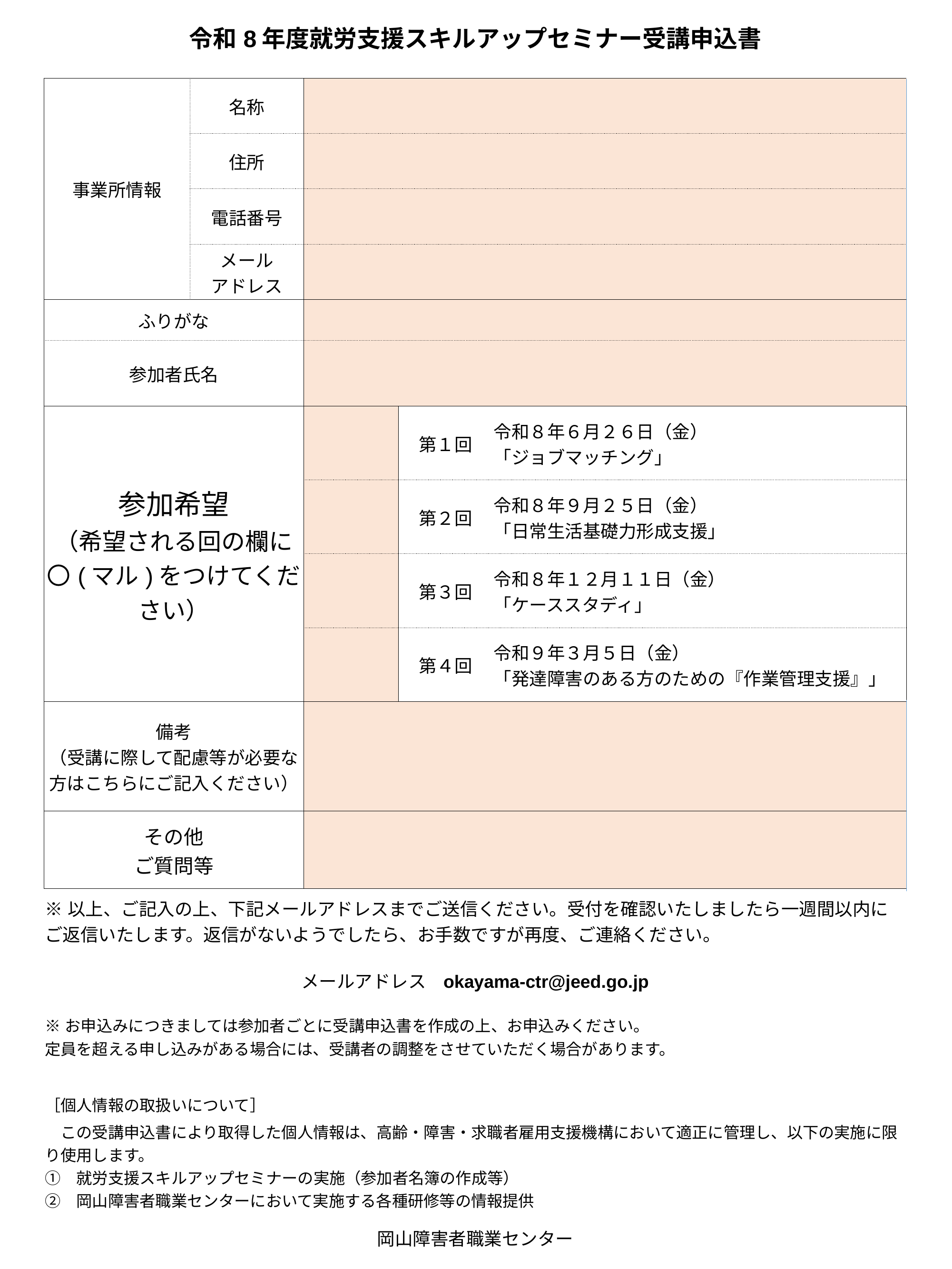

| 令和8年度就労支援スキルアップセミナー受講申込書 |  |  |  |  |  |  |  |
| --- | --- | --- | --- | --- | --- | --- | --- |
|  |  |  |  |  |  |  |  |
| 事業所情報 | 名称 |  |  |  |  |  |  |
|  | 住所 |  |  |  |  |  |  |
|  | 電話番号 |  |  |  |  |  |  |
|  | メール アドレス |  |  |  |  |  |  |
| ふりがな |  |  |  |  |  |  |  |
| 参加者氏名 |  |  |  |  |  |  |  |
| 参加希望 （希望される回の欄に〇(マル)をつけてください） |  |  | 第１回 | 令和８年６月２６日（金） 「ジョブマッチング」 |  |  |  |
|  |  |  | 第２回 | 令和８年９月２５日（金） 「日常生活基礎力形成支援」 |  |  |  |
|  |  |  | 第３回 | 令和８年１２月１１日（金）　　　　　　　　　「ケーススタディ」 |  |  |  |
|  |  |  | 第４回 | 令和９年３月５日（金） 「発達障害のある方のための『作業管理支援』」 |  |  |  |
| 備考 （受講に際して配慮等が必要な方はこちらにご記入ください） |  |  |  |  |  |  |  |
| その他 ご質問等 |  |  |  |  |  |  |  |
| ※以上、ご記入の上、下記メールアドレスまでご送信ください。受付を確認いたしましたら一週間以内にご返信いたします。返信がないようでしたら、お手数ですが再度、ご連絡ください。 |  |  |  |  |  |  |  |
| メールアドレス okayama-ctr@jeed.go.jp |  |  |  |  |  |  |  |
| ※お申込みにつきましては参加者ごとに受講申込書を作成の上、お申込みください。 定員を超える申し込みがある場合には、受講者の調整をさせていただく場合があります。 |  |  |  |  |  |  |  |
|  |  |  |  |  |  |  |  |
| ［個人情報の取扱いについて］ |  |  |  |  |  |  |  |
| この受講申込書により取得した個人情報は、高齢・障害・求職者雇用支援機構において適正に管理し、以下の実施に限り使用します。 ①　就労支援スキルアップセミナーの実施（参加者名簿の作成等） ②　岡山障害者職業センターにおいて実施する各種研修等の情報提供 |  |  |  |  |  |  |  |
岡山障害者職業センター